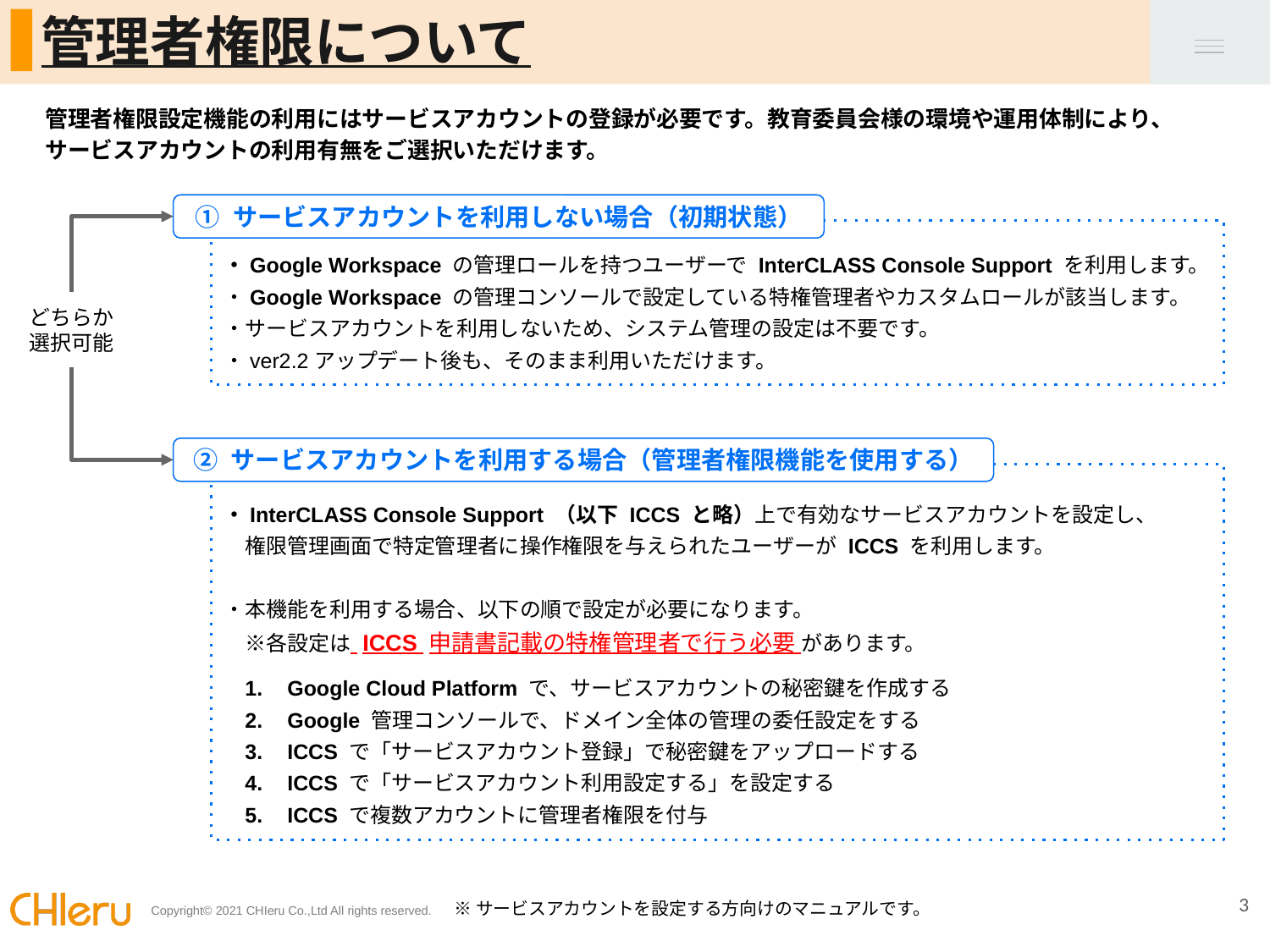

# 管理者権限について
管理者権限設定機能の利用にはサービスアカウントの登録が必要です。教育委員会様の環境や運用体制により、
サービスアカウントの利用有無をご選択いただけます。
➀ サービスアカウントを利用しない場合（初期状態）
・Google Workspace の管理ロールを持つユーザーで InterCLASS Console Support を利用します。
・Google Workspace の管理コンソールで設定している特権管理者やカスタムロールが該当します。
・サービスアカウントを利用しないため、システム管理の設定は不要です。
・ver2.2アップデート後も、そのまま利用いただけます。
どちらか
選択可能
② サービスアカウントを利用する場合（管理者権限機能を使用する）
・InterCLASS Console Support （以下 ICCS と略）上で有効なサービスアカウントを設定し、
　権限管理画面で特定管理者に操作権限を与えられたユーザーが ICCS を利用します。

・本機能を利用する場合、以下の順で設定が必要になります。
　※各設定は ICCS 申請書記載の特権管理者で行う必要 があります。

Google Cloud Platform で、サービスアカウントの秘密鍵を作成する
Google 管理コンソールで、ドメイン全体の管理の委任設定をする
ICCS で「サービスアカウント登録」で秘密鍵をアップロードする
ICCS で「サービスアカウント利用設定する」を設定する
ICCS で複数アカウントに管理者権限を付与
3
※サービスアカウントを設定する方向けのマニュアルです。